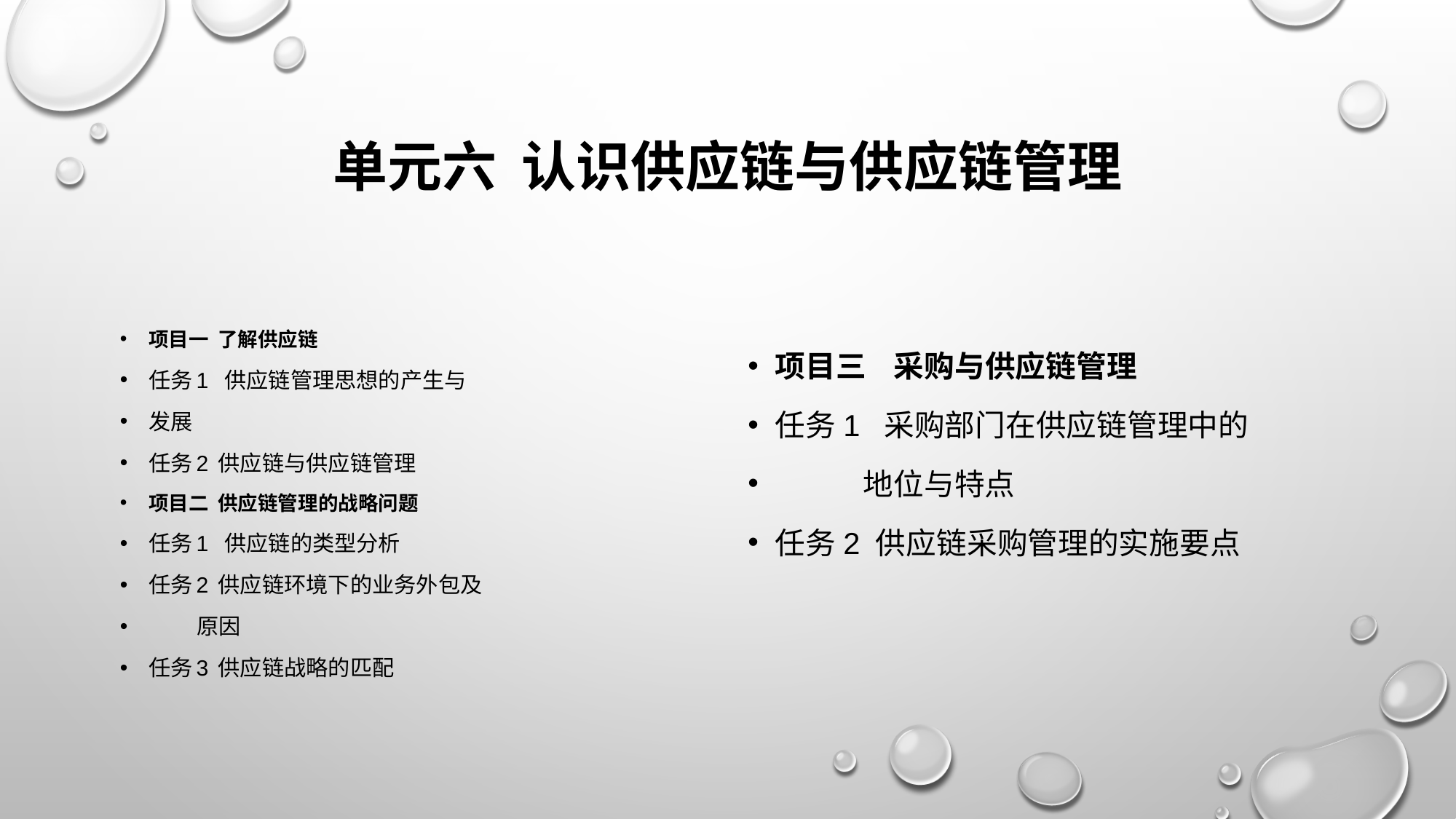

# 单元六  认识供应链与供应链管理

项目一  了解供应链
任务1  供应链管理思想的产生与
发展
任务2 供应链与供应链管理
项目二  供应链管理的战略问题
任务1  供应链的类型分析
任务2 供应链环境下的业务外包及
         原因
任务3 供应链战略的匹配

项目三    采购与供应链管理
任务1  采购部门在供应链管理中的
            地位与特点
任务2 供应链采购管理的实施要点